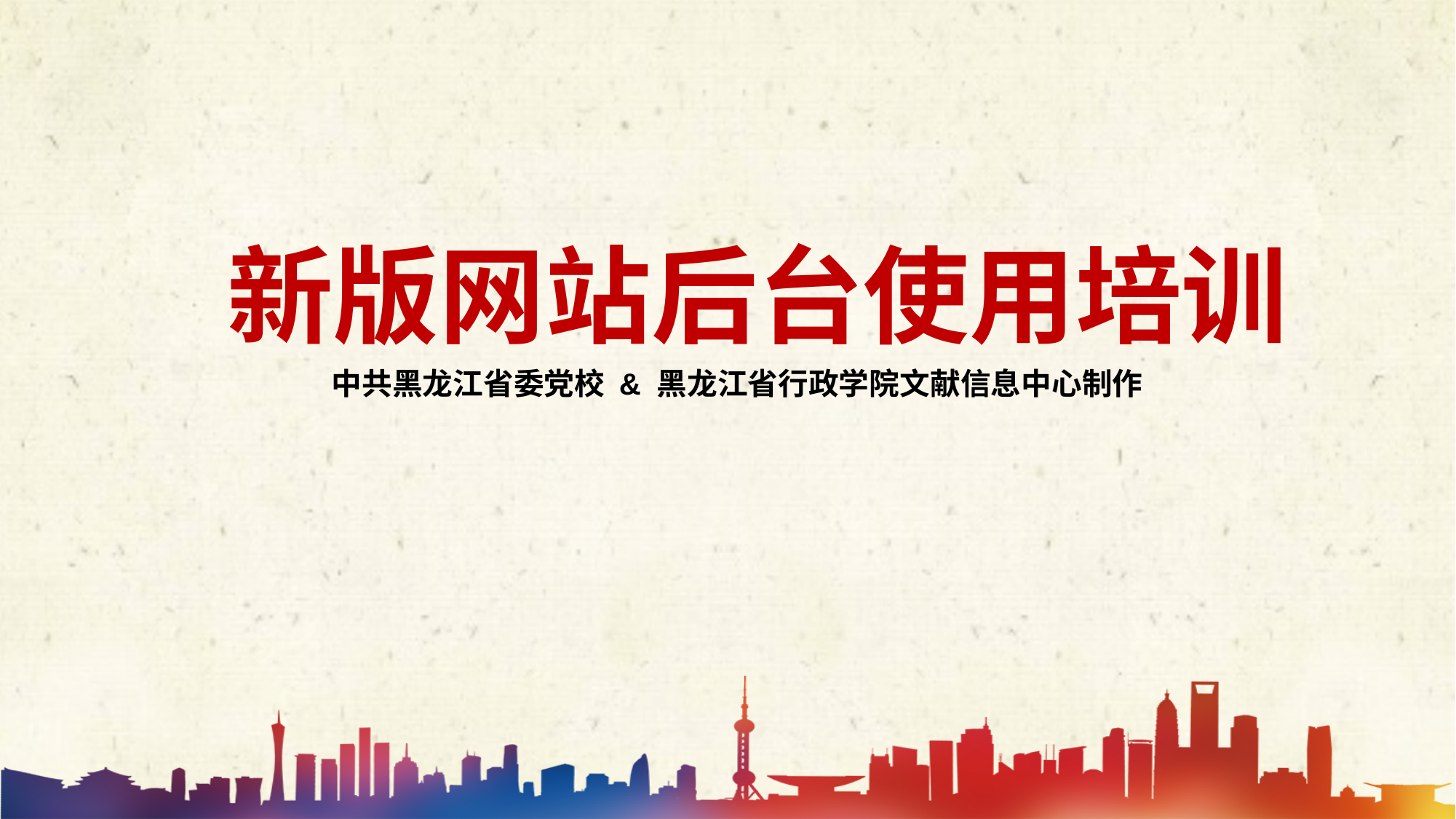

新版网站后台使用培训
中共黑龙江省委党校 & 黑龙江省行政学院文献信息中心制作